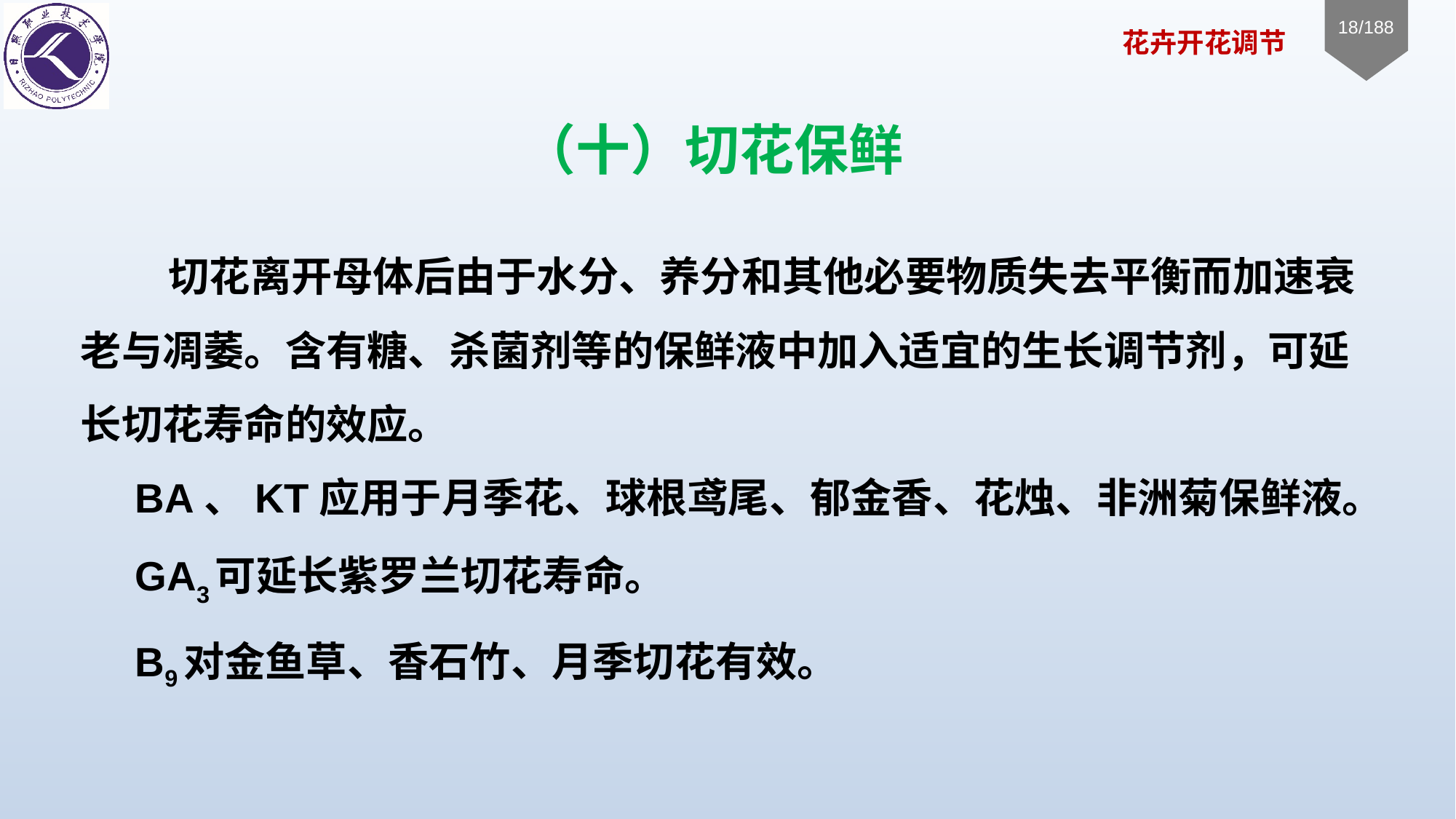

# （十）切花保鲜
   切花离开母体后由于水分、养分和其他必要物质失去平衡而加速衰老与凋萎。含有糖、杀菌剂等的保鲜液中加入适宜的生长调节剂，可延长切花寿命的效应。
BA、KT应用于月季花、球根鸢尾、郁金香、花烛、非洲菊保鲜液。
GA3可延长紫罗兰切花寿命。
B9对金鱼草、香石竹、月季切花有效。